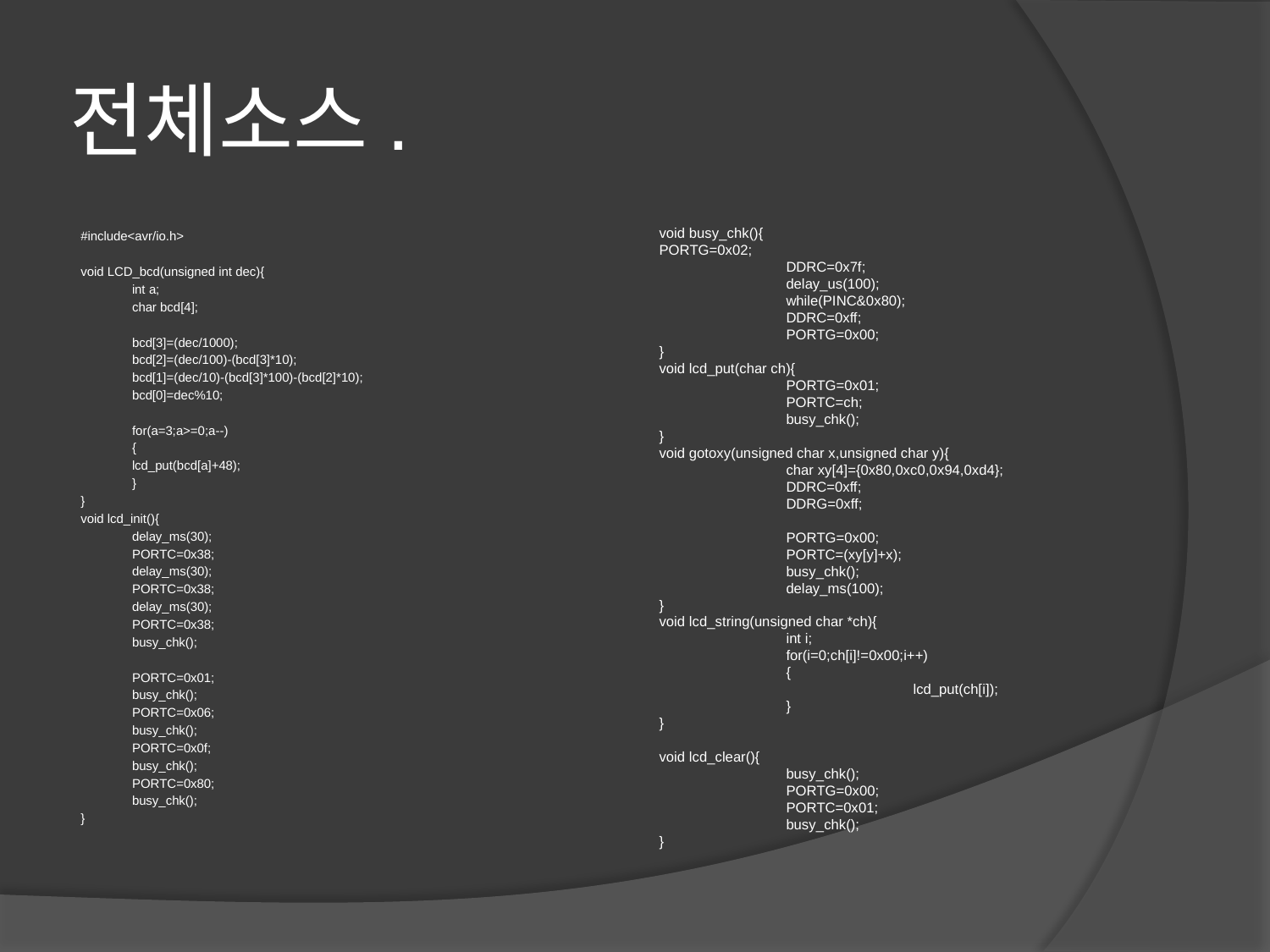

# 전체소스.
void busy_chk(){
PORTG=0x02;
	DDRC=0x7f;
	delay_us(100);
	while(PINC&0x80);
	DDRC=0xff;
	PORTG=0x00;
}
void lcd_put(char ch){
	PORTG=0x01;
	PORTC=ch;
 	busy_chk();
}
void gotoxy(unsigned char x,unsigned char y){
	char xy[4]={0x80,0xc0,0x94,0xd4};
	DDRC=0xff;
	DDRG=0xff;

	PORTG=0x00;
	PORTC=(xy[y]+x);
 	busy_chk();
	delay_ms(100);
}
void lcd_string(unsigned char *ch){
	int i;
	for(i=0;ch[i]!=0x00;i++)
	{
		lcd_put(ch[i]);
	}
}

void lcd_clear(){
 	busy_chk();
	PORTG=0x00;
	PORTC=0x01;
 	busy_chk();
}

#include<avr/io.h>

void LCD_bcd(unsigned int dec){
	int a;
	char bcd[4];

	bcd[3]=(dec/1000);
	bcd[2]=(dec/100)-(bcd[3]*10);
	bcd[1]=(dec/10)-(bcd[3]*100)-(bcd[2]*10);
	bcd[0]=dec%10;

	for(a=3;a>=0;a--)
	{
		lcd_put(bcd[a]+48);
	}
}
void lcd_init(){
	delay_ms(30);
	PORTC=0x38;
	delay_ms(30);
	PORTC=0x38;
	delay_ms(30);
	PORTC=0x38;
	busy_chk();

	PORTC=0x01;
	busy_chk();
	PORTC=0x06;
	busy_chk();
	PORTC=0x0f;
	busy_chk();
	PORTC=0x80;
	busy_chk();
}